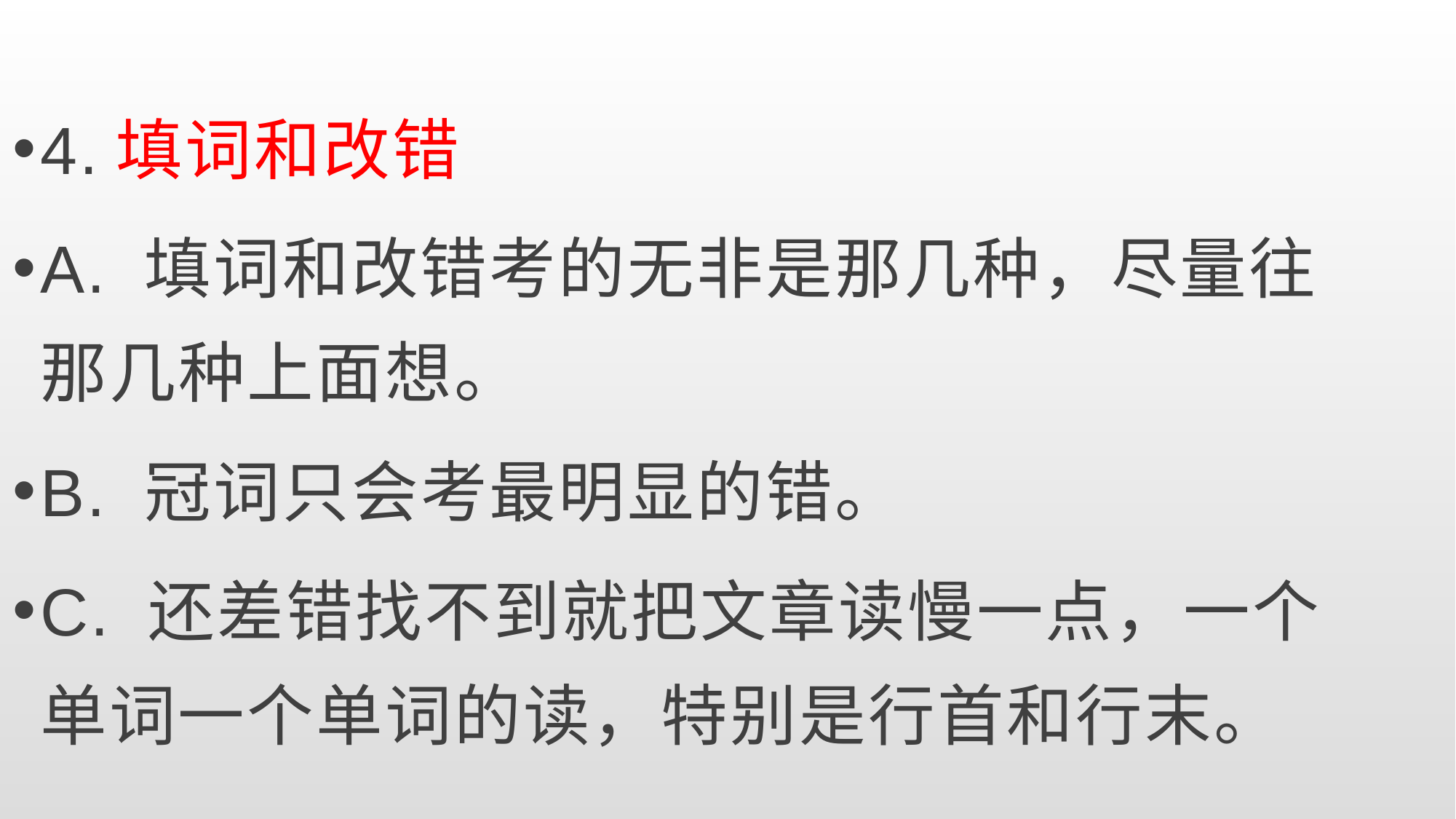

#
4.填词和改错
A. 填词和改错考的无非是那几种，尽量往那几种上面想。
B. 冠词只会考最明显的错。
C. 还差错找不到就把文章读慢一点，一个单词一个单词的读，特别是行首和行末。